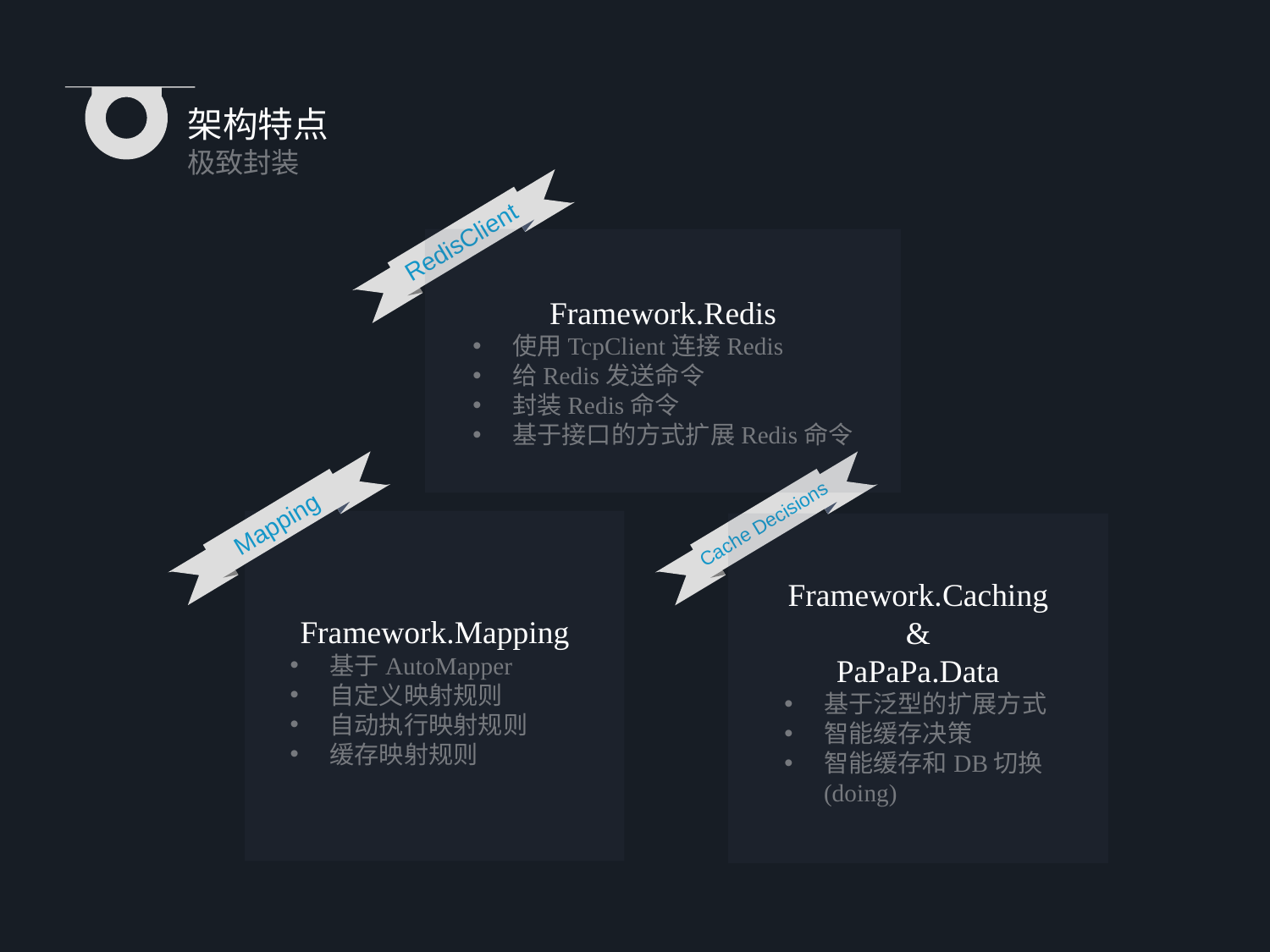

架构特点
极致封装
RedisClient

Framework.Redis
使用TcpClient连接Redis
给Redis发送命令
封装Redis命令
基于接口的方式扩展Redis命令
Cache Decisions

Mapping

Framework.Mapping
基于AutoMapper
自定义映射规则
自动执行映射规则
缓存映射规则

Framework.Caching
&
PaPaPa.Data
基于泛型的扩展方式
智能缓存决策
智能缓存和DB切换(doing)